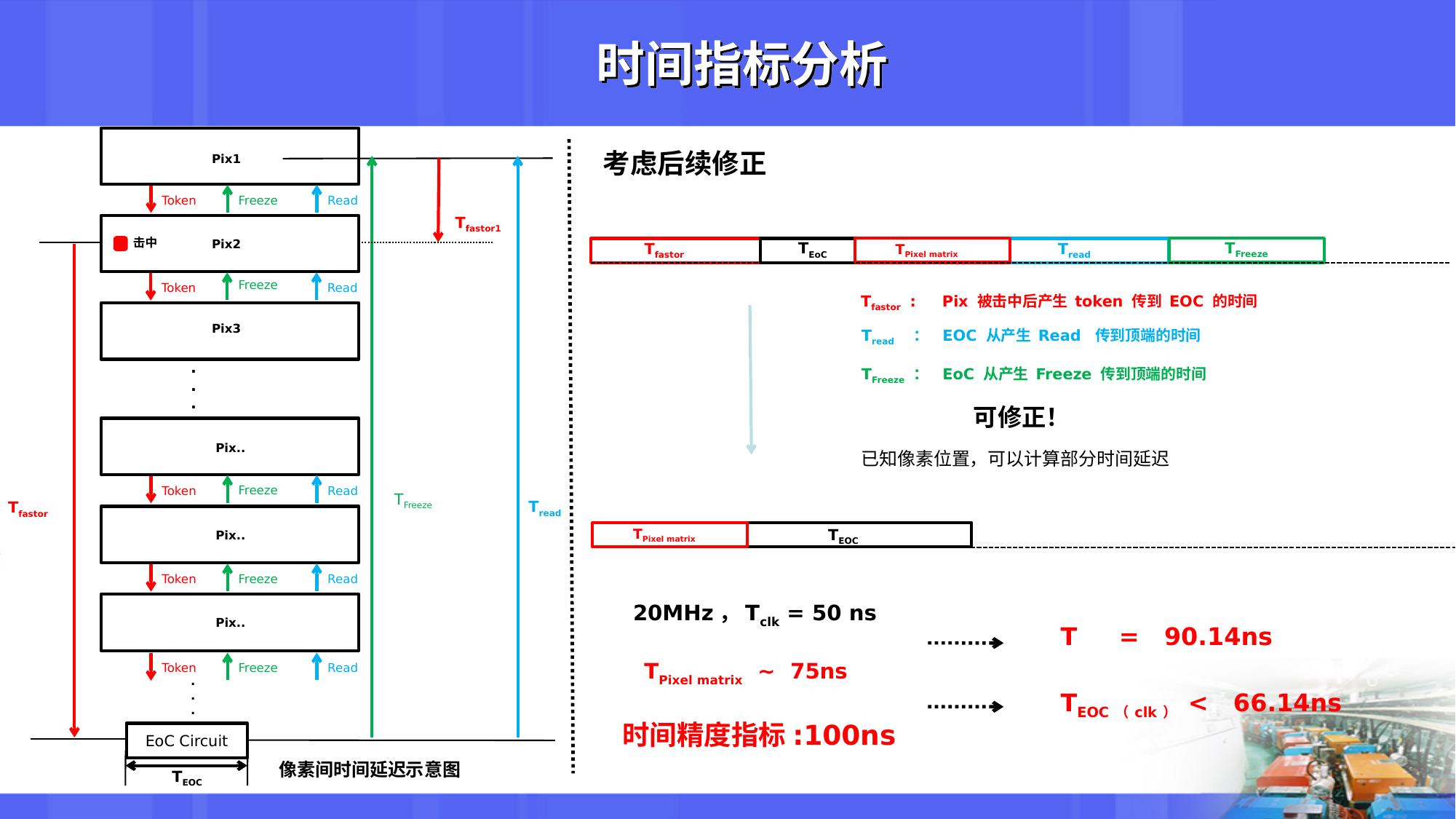

# 时间指标分析

考虑后续修正
Pix1
Token
Read
Freeze
Tfastor1

击中
Pix2
TFreeze
Tfastor
TEoC
Tread
TPixel matrix

Freeze
Token
Read
Tfastor   :     Pix 被击中后产生 token 传到 EOC 的时间

Pix3
Tread   ：   EOC 从产生 Read  传到顶端的时间
.
.
.
TFreeze ：   EoC 从产生 Freeze 传到顶端的时间
可修正！

Pix..
已知像素位置，可以计算部分时间延迟
Freeze
Token
Read
TFreeze
Tread
Tfastor

TPixel matrix
TEOC
Pix..

Token
Read
Freeze

20MHz，Tclk = 50 ns
Pix..
T     =   90.14ns
TPixel matrix  ~  75ns
Token
Read
Freeze
.
.
.
TEOC（clk） <   66.14ns
时间精度指标:100ns

EoC Circuit
像素间时间延迟示意图
TEOC